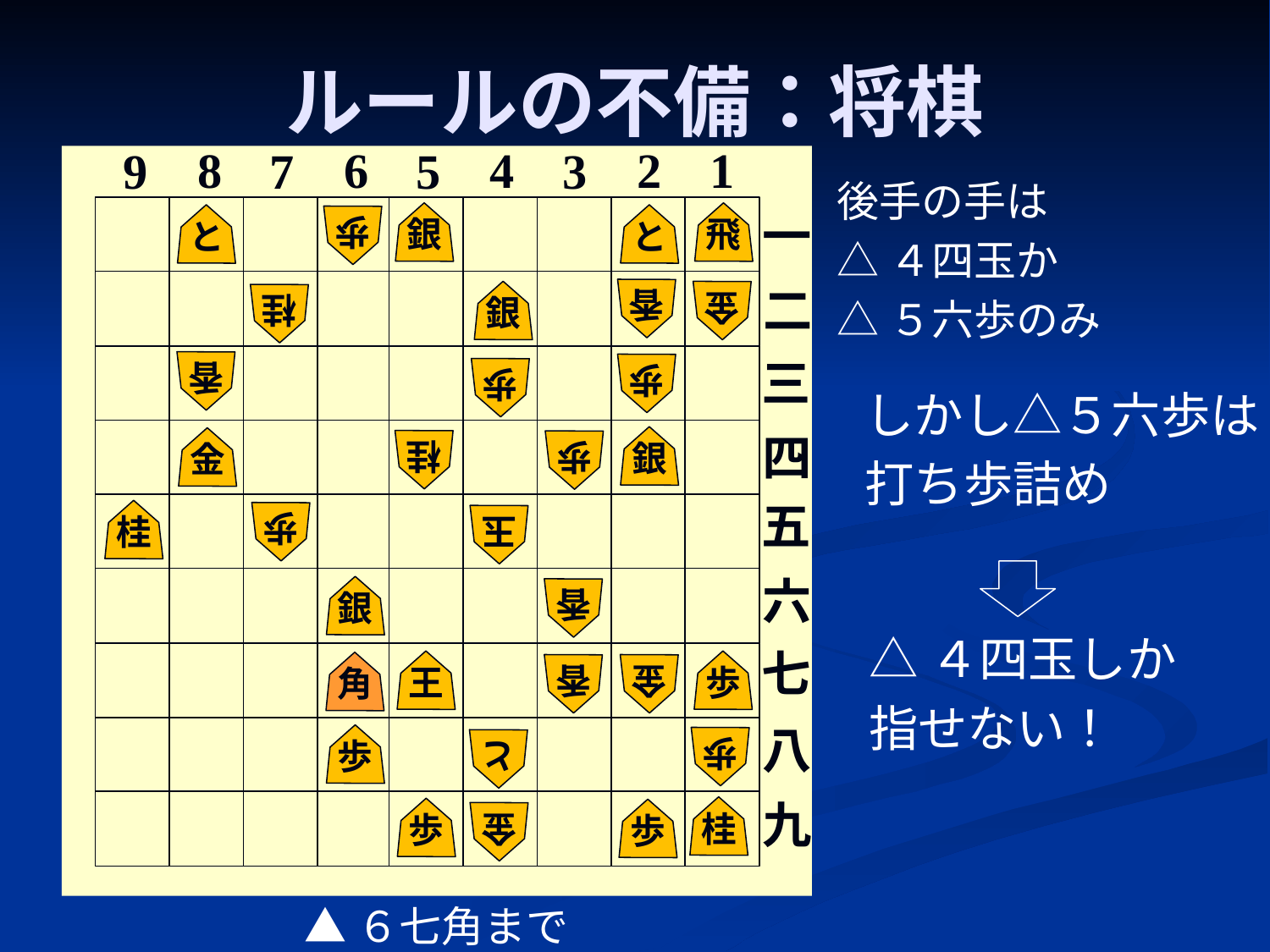

# ルールの不備：将棋
6
2
1
8
4
7
3
9
5

一

二
三

四
五

六

七

八

九

後手の手は
△４四玉か
△５六歩のみ
銀
飛
と
と
歩
香
金
銀
桂
香
歩
歩
しかし△５六歩は
打ち歩詰め
銀
金
桂
歩
桂
歩
玉

△４四玉しか
指せない！
銀
香
王
歩
角
香
金
歩
歩
と
桂
歩
歩
金
▲６七角まで